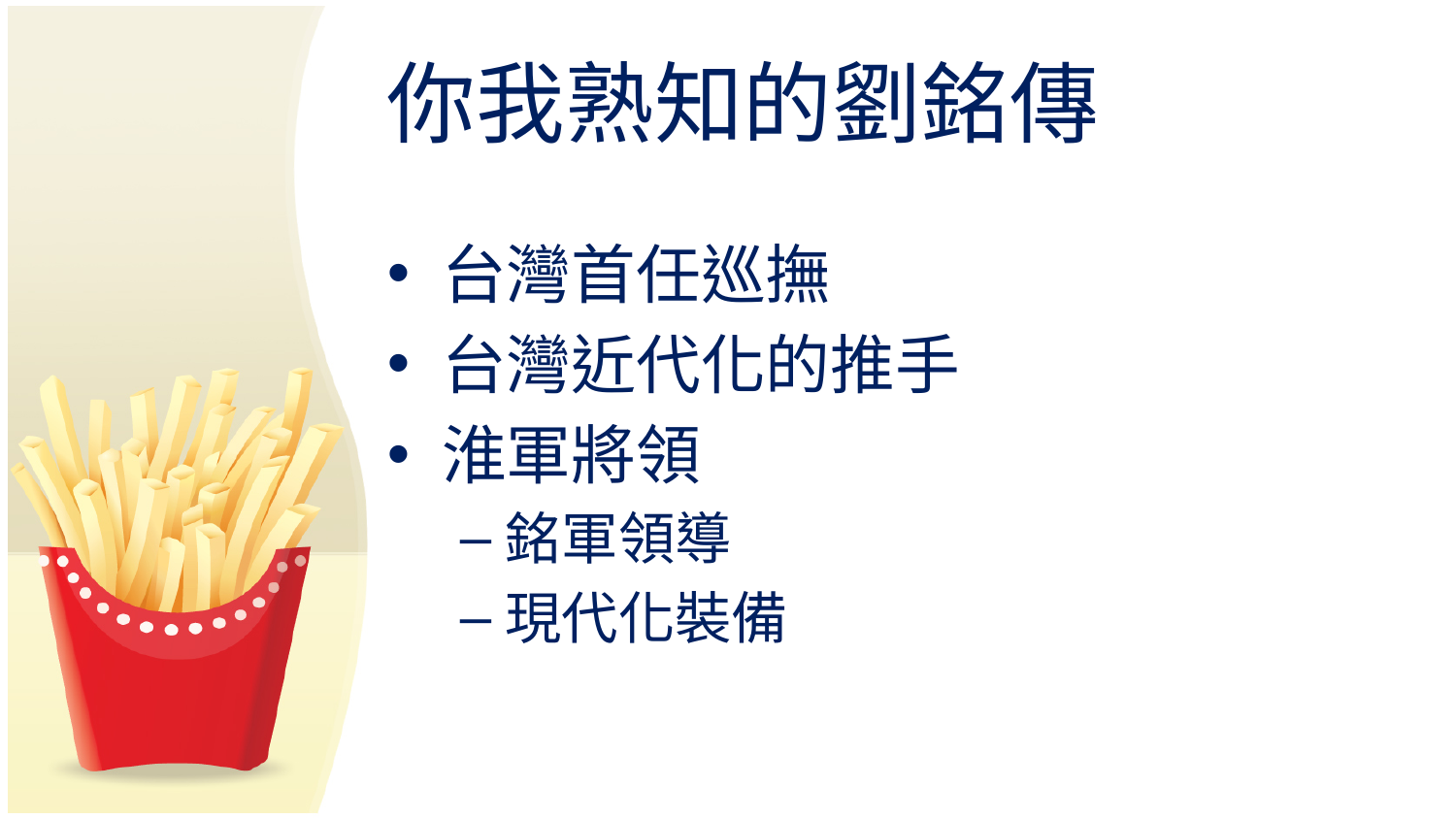

# 你我熟知的劉銘傳
台灣首任巡撫
台灣近代化的推手
淮軍將領
銘軍領導
現代化裝備